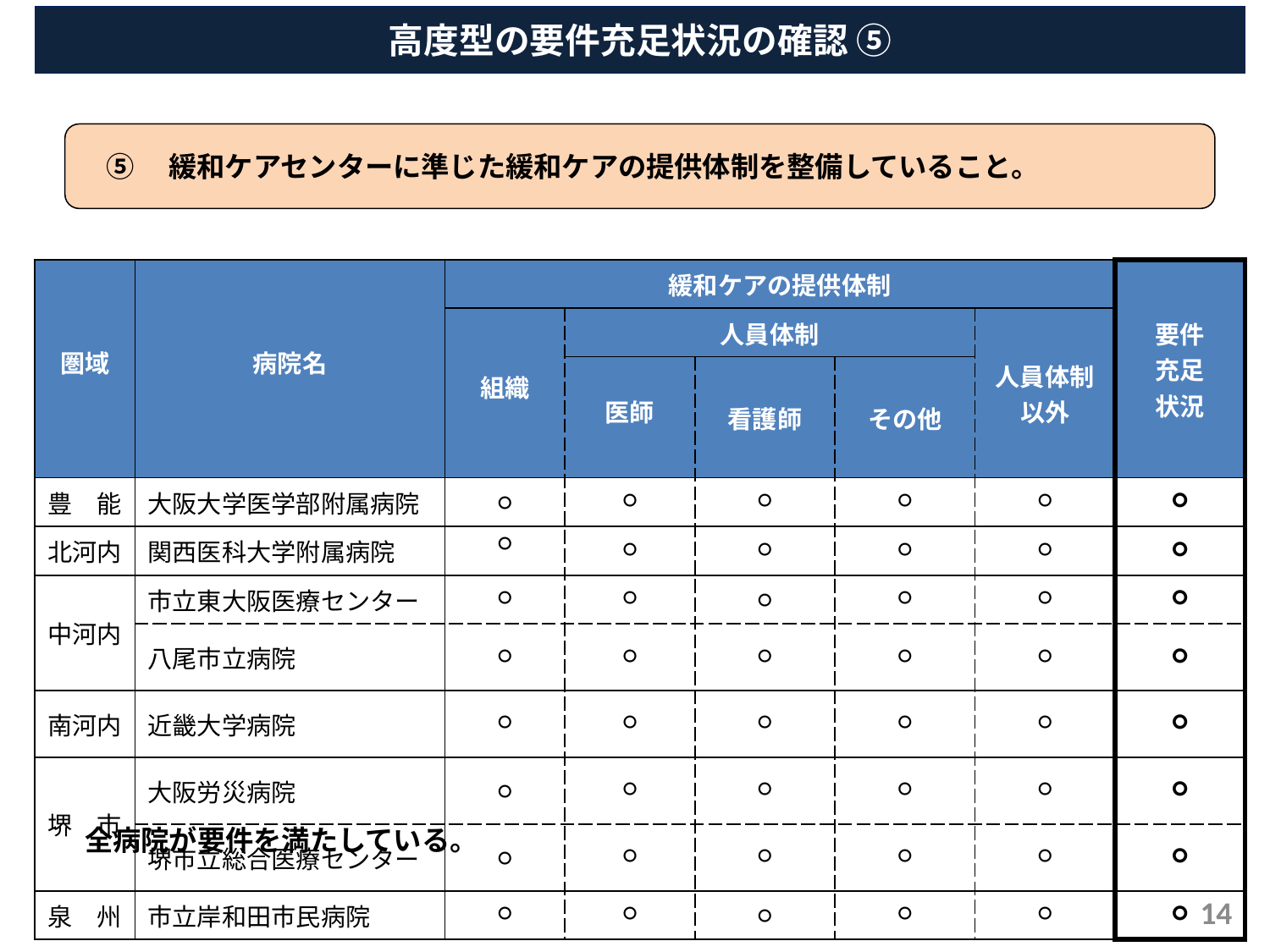

高度型の要件充足状況の確認 ⑤
⑤　緩和ケアセンターに準じた緩和ケアの提供体制を整備していること。
| 圏域 | 病院名 | 緩和ケアの提供体制 |  |  |  |  | 要件 充足 状況 |
| --- | --- | --- | --- | --- | --- | --- | --- |
|  |  | 組織 | 人員体制 |  |  | 人員体制以外 |  |
|  |  |  | 医師 | 看護師 | その他 |  |  |
| 豊　能 | 大阪大学医学部附属病院 | ○ | ○ | ○ | ○ | ○ | ○ |
| 北河内 | 関西医科大学附属病院 | ○ | ○ | ○ | ○ | ○ | ○ |
| 中河内 | 市立東大阪医療センター | ○ | ○ | ○ | ○ | ○ | ○ |
|  | 八尾市立病院 | ○ | ○ | ○ | ○ | ○ | ○ |
| 南河内 | 近畿大学病院 | ○ | ○ | ○ | ○ | ○ | ○ |
| 堺　市 | 大阪労災病院 | ○ | ○ | ○ | ○ | ○ | ○ |
|  | 堺市立総合医療センター | ○ | ○ | ○ | ○ | ○ | ○ |
| 泉　州 | 市立岸和田市民病院 | ○ | ○ | ○ | ○ | ○ | ○ |
全病院が要件を満たしている。
14